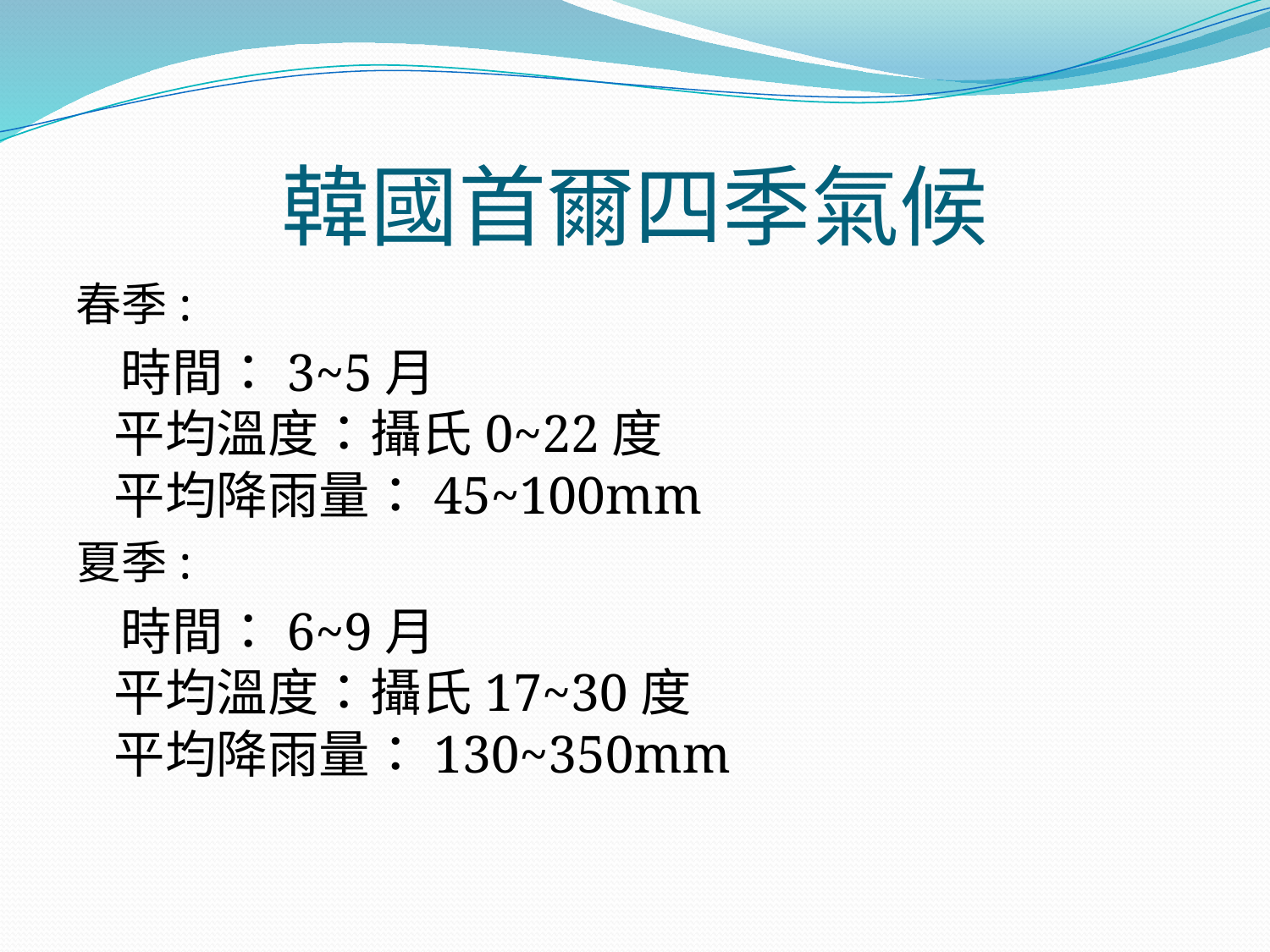

# 韓國首爾四季氣候
春季:
      時間：3~5月
平均溫度：攝氏0~22度 
平均降雨量：45~100mm
夏季:
      時間：6~9月
平均溫度：攝氏17~30度
平均降雨量：130~350mm